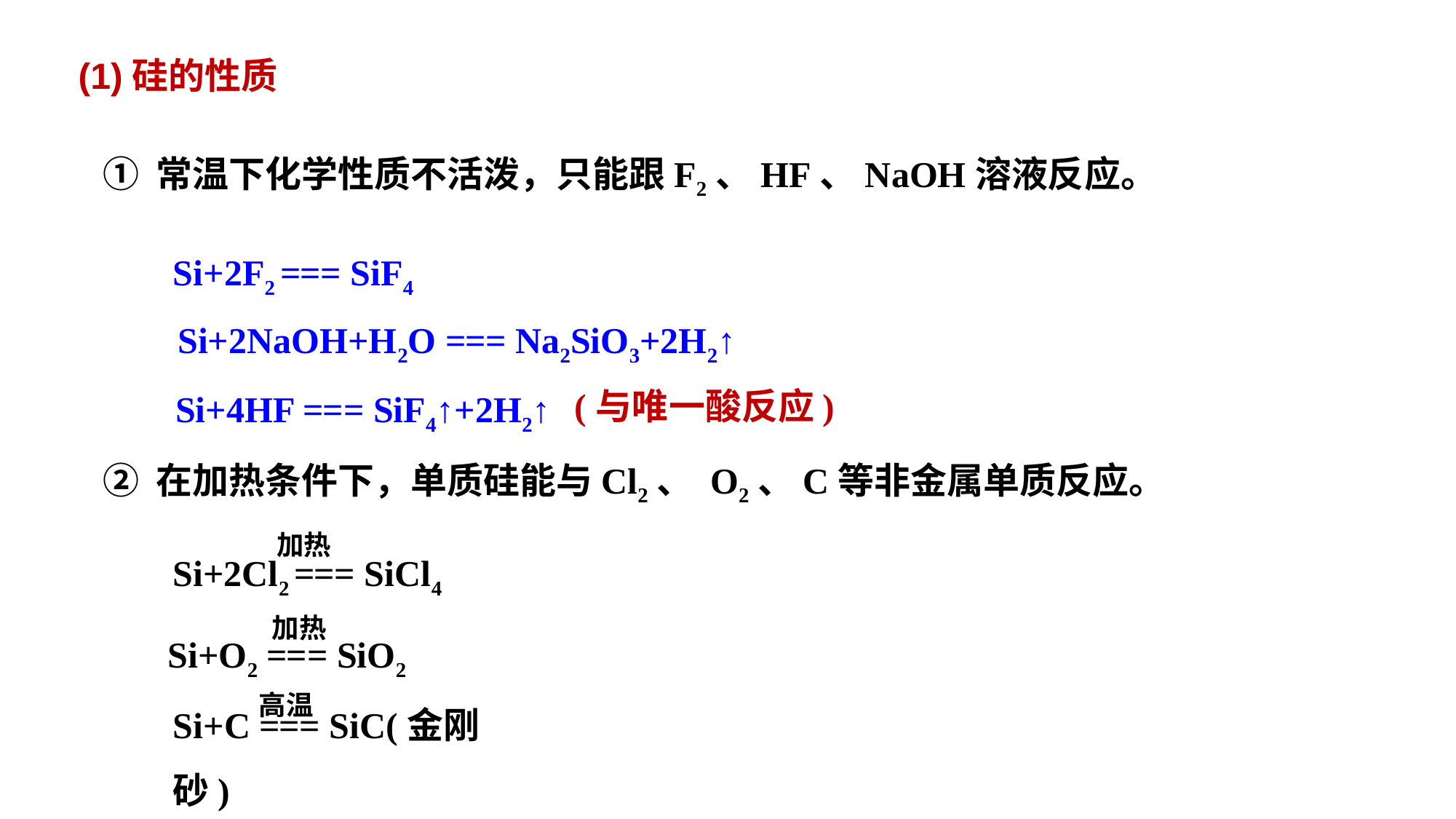

(1)硅的性质
① 常温下化学性质不活泼，只能跟F2、HF、NaOH溶液反应。
Si+2F2 === SiF4
Si+2NaOH+H2O === Na2SiO3+2H2↑
(与唯一酸反应)
Si+4HF === SiF4↑+2H2↑
② 在加热条件下，单质硅能与Cl2、 O2、C等非金属单质反应。
加热
Si+2Cl2 === SiCl4
加热
Si+O2 === SiO2
高温
Si+C === SiC(金刚砂)